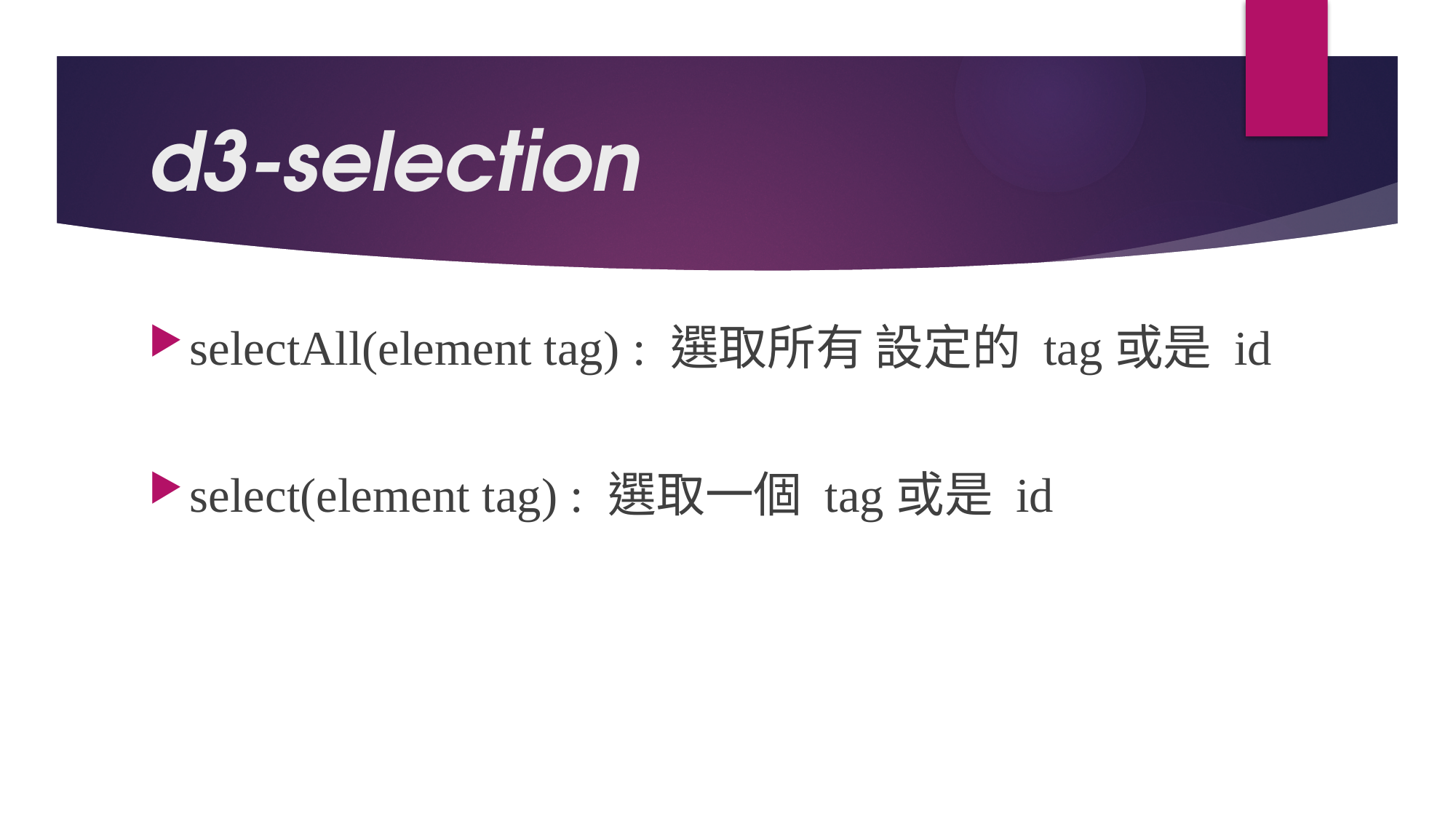

# d3-selection
selectAll(element tag) : 選取所有 設定的 tag或是 id

select(element tag) : 選取一個 tag或是 id